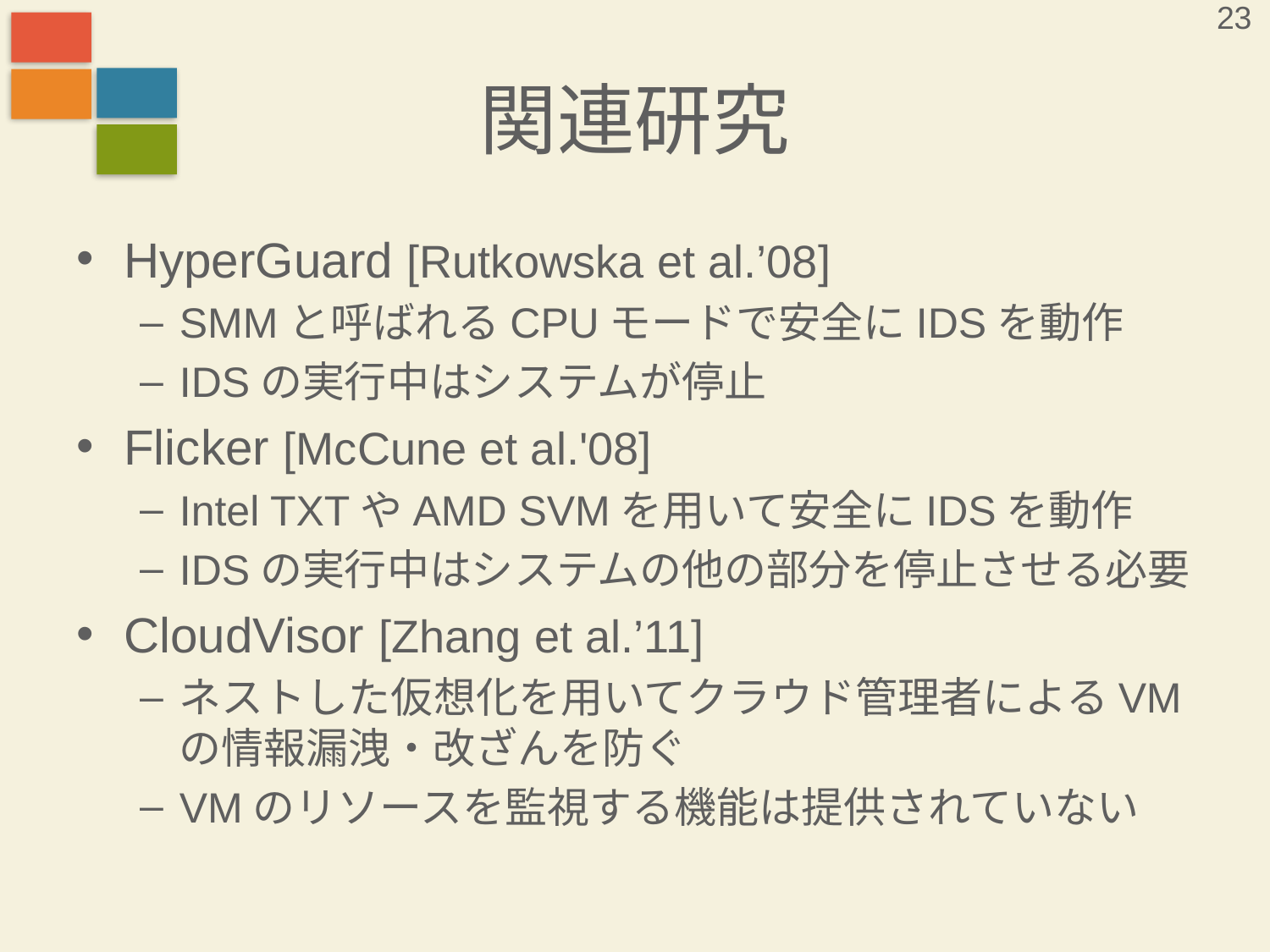

23
# 関連研究
HyperGuard [Rutkowska et al.’08]
SMMと呼ばれるCPUモードで安全にIDSを動作
IDSの実行中はシステムが停止
Flicker [McCune et al.'08]
Intel TXTやAMD SVMを用いて安全にIDSを動作
IDSの実行中はシステムの他の部分を停止させる必要
CloudVisor [Zhang et al.’11]
ネストした仮想化を用いてクラウド管理者によるVMの情報漏洩・改ざんを防ぐ
VMのリソースを監視する機能は提供されていない